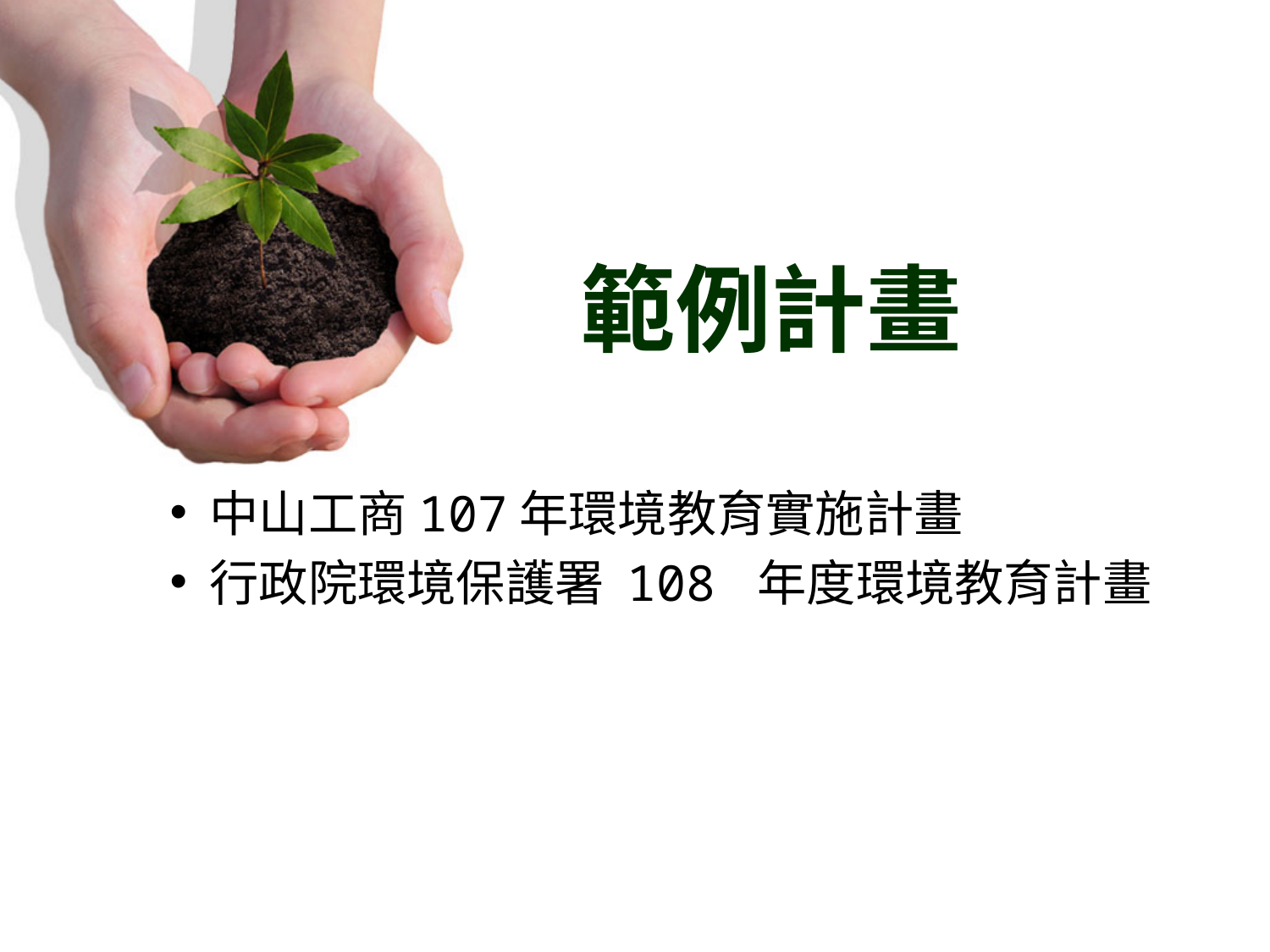

# 範例計畫
中山工商107年環境教育實施計畫
行政院環境保護署 108 年度環境教育計畫